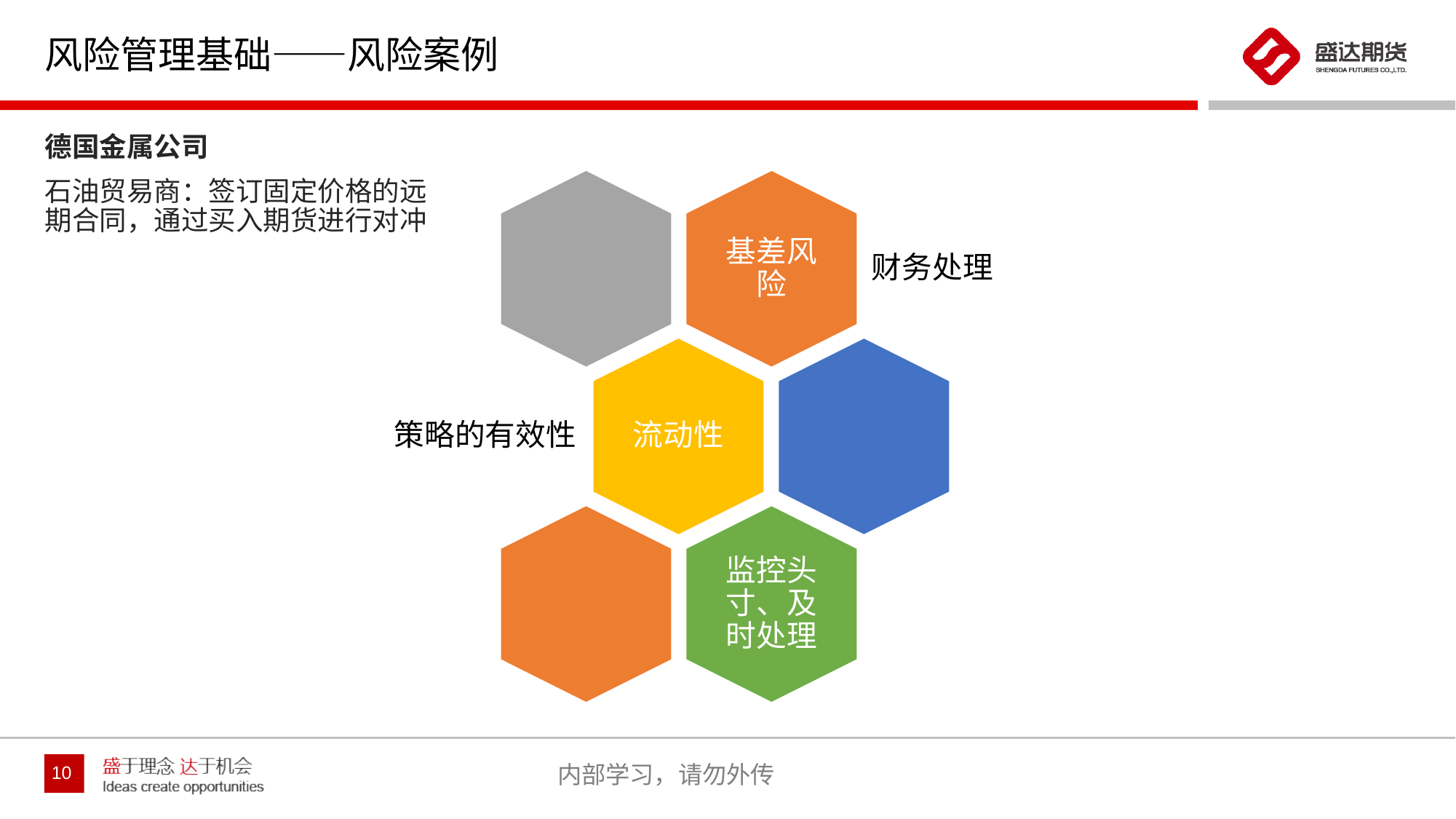

# 风险管理基础——风险案例
德国金属公司
石油贸易商：签订固定价格的远期合同，通过买入期货进行对冲
基差风险
财务处理

流动性
策略的有效性

监控头寸、及时处理